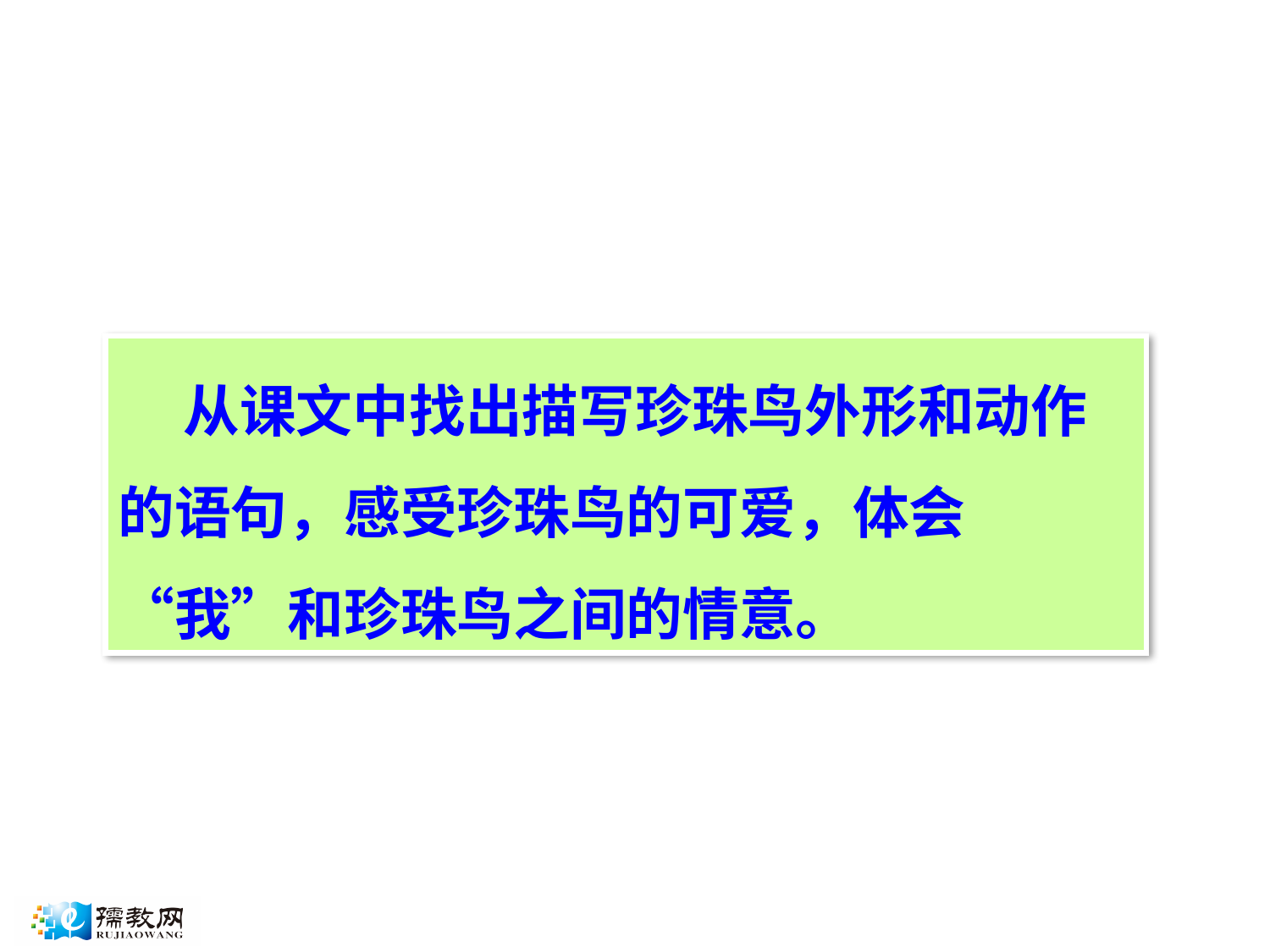

从课文中找出描写珍珠鸟外形和动作的语句，感受珍珠鸟的可爱，体会“我”和珍珠鸟之间的情意。